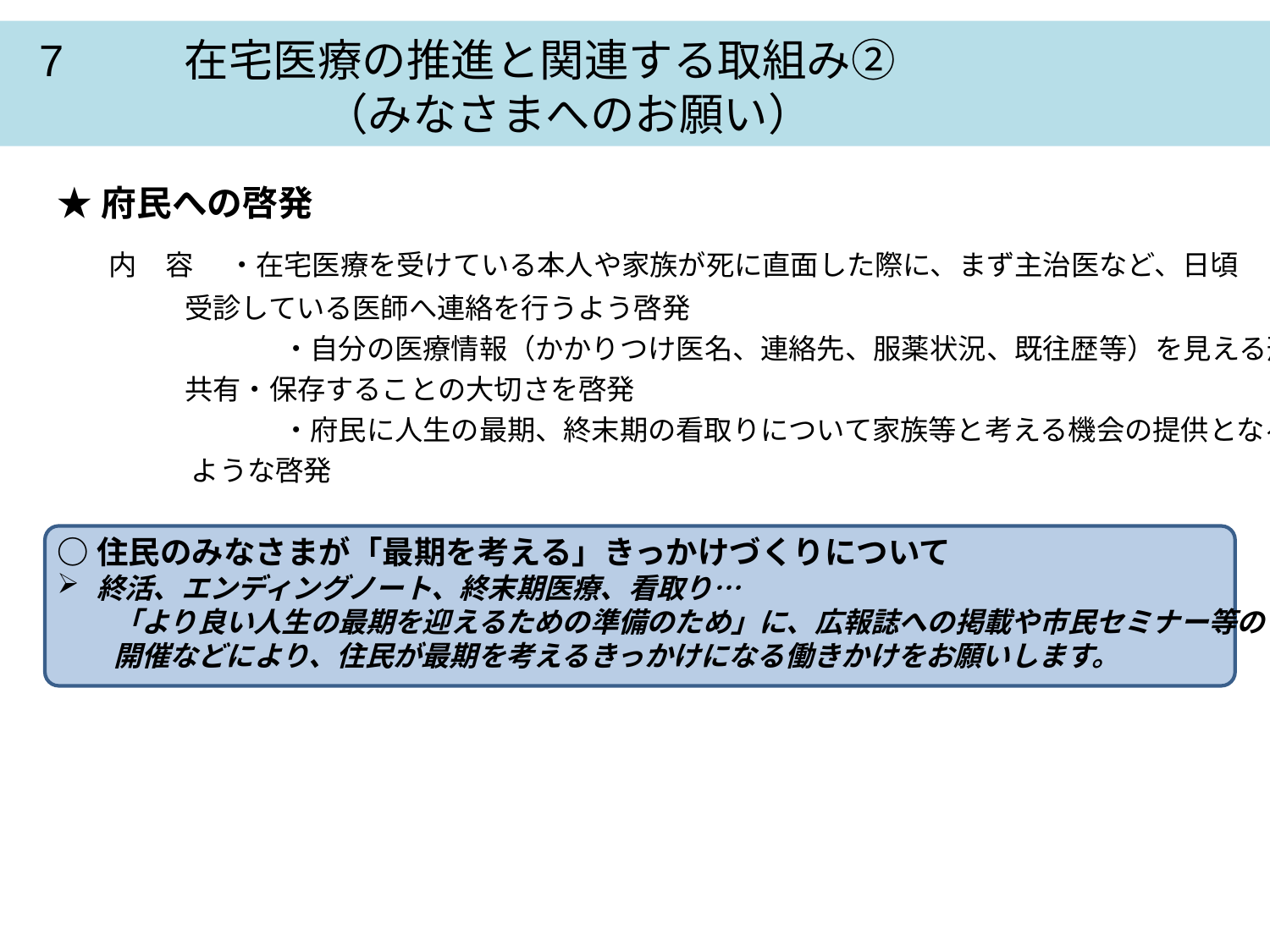

7 　　 在宅医療の推進と関連する取組み②
　　　　　　　（みなさまへのお願い）
★府民への啓発
　 内　容　 ・在宅医療を受けている本人や家族が死に直面した際に、まず主治医など、日頃
                   受診している医師へ連絡を行うよう啓発
　　　　　　　　・自分の医療情報（かかりつけ医名、連絡先、服薬状況、既往歴等）を見える形で
                   共有・保存することの大切さを啓発
　　　　　　　　・府民に人生の最期、終末期の看取りについて家族等と考える機会の提供となる
                    ような啓発

○住民のみなさまが「最期を考える」きっかけづくりについて
終活、エンディングノート、終末期医療、看取り…
　　「より良い人生の最期を迎えるための準備のため」に、広報誌への掲載や市民セミナー等の
　　開催などにより、住民が最期を考えるきっかけになる働きかけをお願いします。